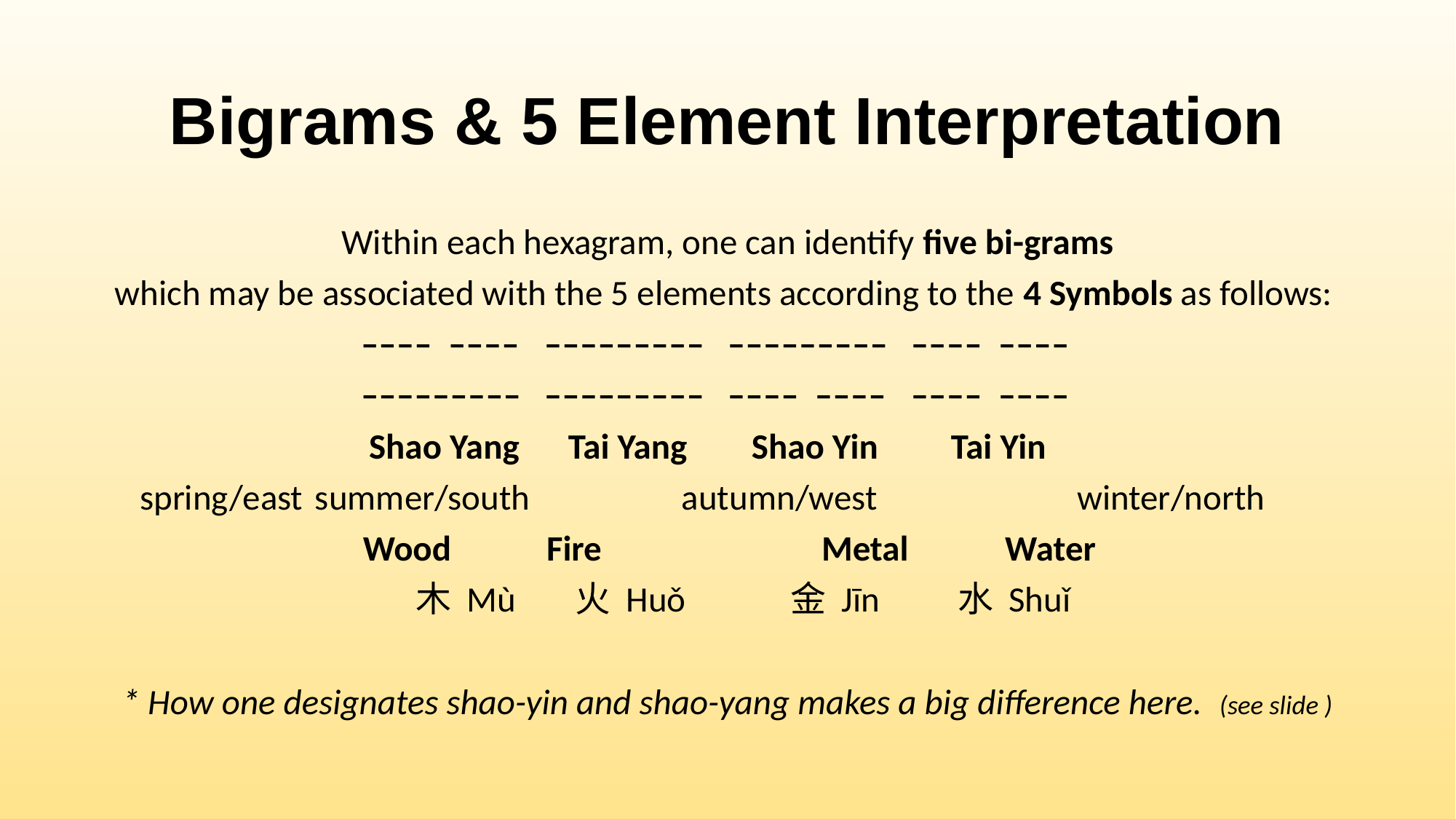

# Bigrams & 5 Element Interpretation
Within each hexagram, one can identify five bi-grams
which may be associated with the 5 elements according to the 4 Symbols as follows:
––––  ––––		–––––––––		–––––––––		––––  ––––
–––––––––		–––––––––		––––  ––––		––––  ––––
 Shao Yang		   Tai Yang		   Shao Yin		     Tai Yin
 spring/east		summer/south		autumn/west	               winter/north
      Wood		      Fire		    	      Metal		      Water
      木 Mù		   火 Huǒ		       金 Jīn		     水 Shuǐ

* How one designates shao-yin and shao-yang makes a big difference here.  (see slide )